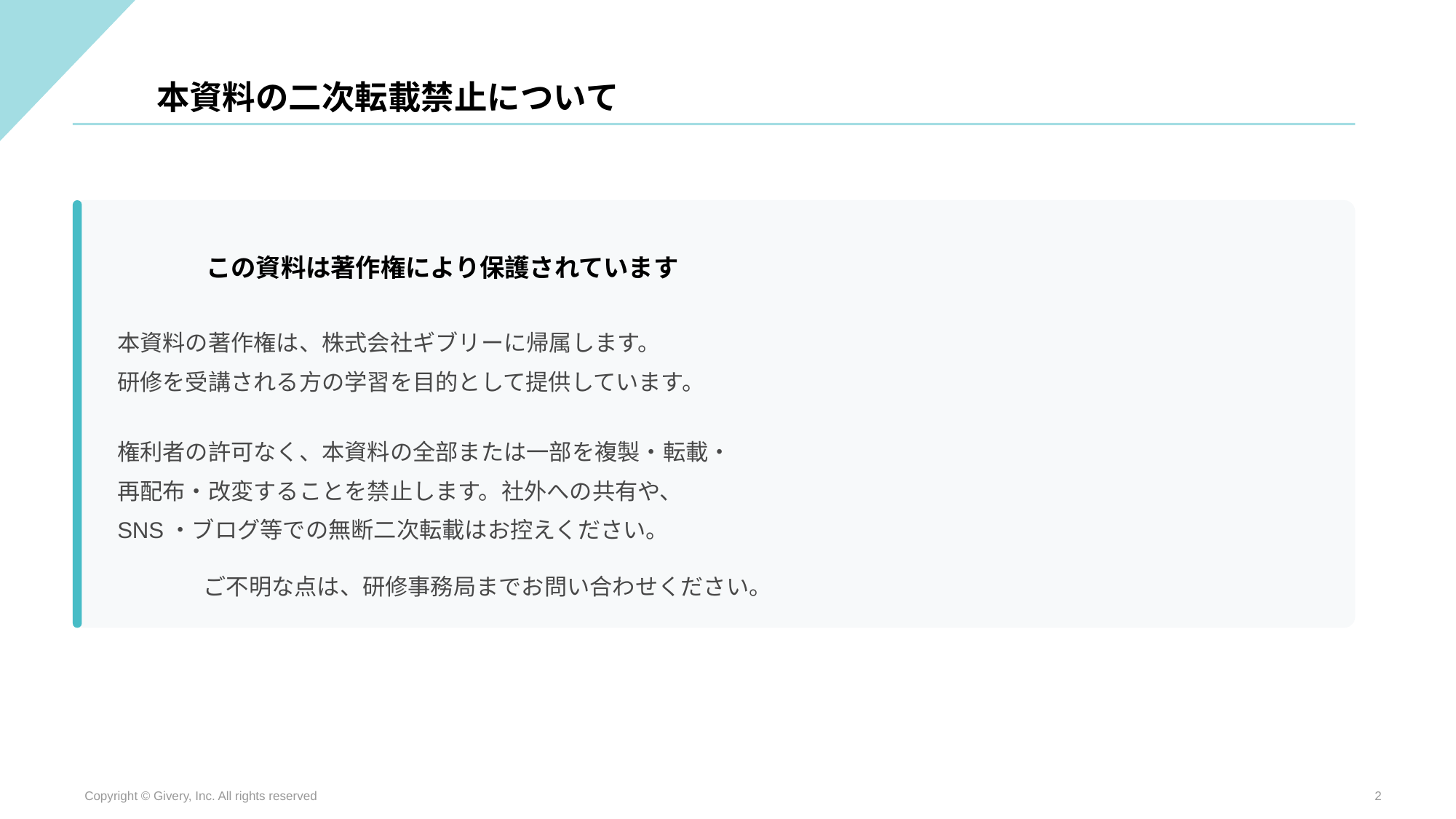

本資料の二次転載禁止について

この資料は著作権により保護されています
本資料の著作権は、株式会社ギブリーに帰属します。
研修を受講される方の学習を目的として提供しています。
権利者の許可なく、本資料の全部または一部を複製・転載・
再配布・改変することを禁止します。社外への共有や、
SNS・ブログ等での無断二次転載はお控えください。
ご不明な点は、研修事務局までお問い合わせください。
Copyright © Givery, Inc. All rights reserved
2